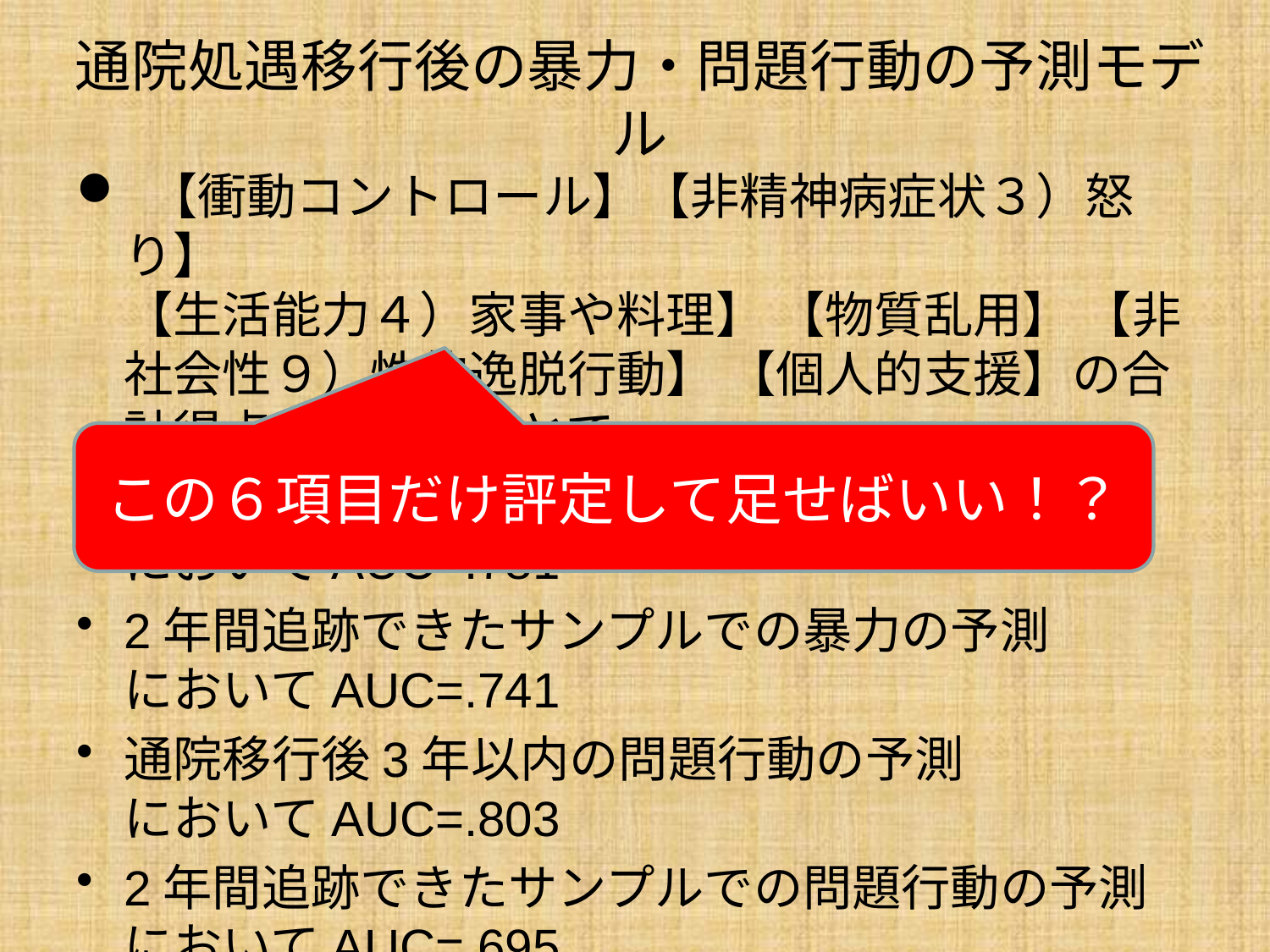

# 通院処遇移行後の暴力・問題行動の予測モデル
 【衝動コントロール】【非精神病症状３）怒り】
【生活能力４）家事や料理】 【物質乱用】 【非社会性９）性的逸脱行動】 【個人的支援】の合計得点を用いることで
通院移行後3年以内の暴力の予測
においてAUC=.781
2年間追跡できたサンプルでの暴力の予測
においてAUC=.741
通院移行後3年以内の問題行動の予測
においてAUC=.803
2年間追跡できたサンプルでの問題行動の予測
においてAUC=.695

この６項目だけ評定して足せばいい！？